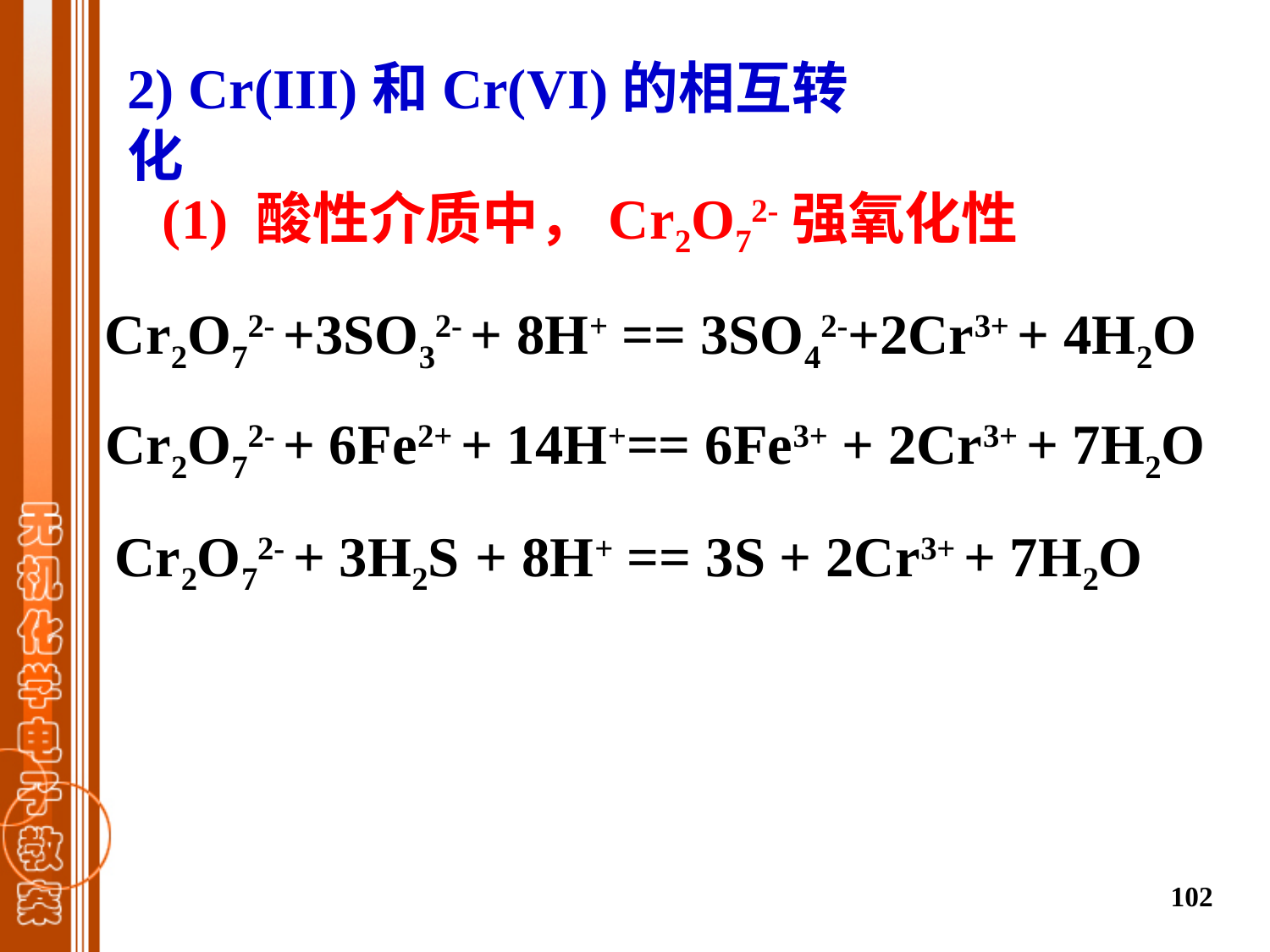

2) Cr(III)和Cr(VI)的相互转化
(1) 酸性介质中，Cr2O72-强氧化性
Cr2O72- +3SO32- + 8H+ == 3SO42-+2Cr3+ + 4H2O
Cr2O72- + 6Fe2+ + 14H+== 6Fe3+ + 2Cr3+ + 7H2O
Cr2O72- + 3H2S  + 8H+ == 3S + 2Cr3+ + 7H2O
102